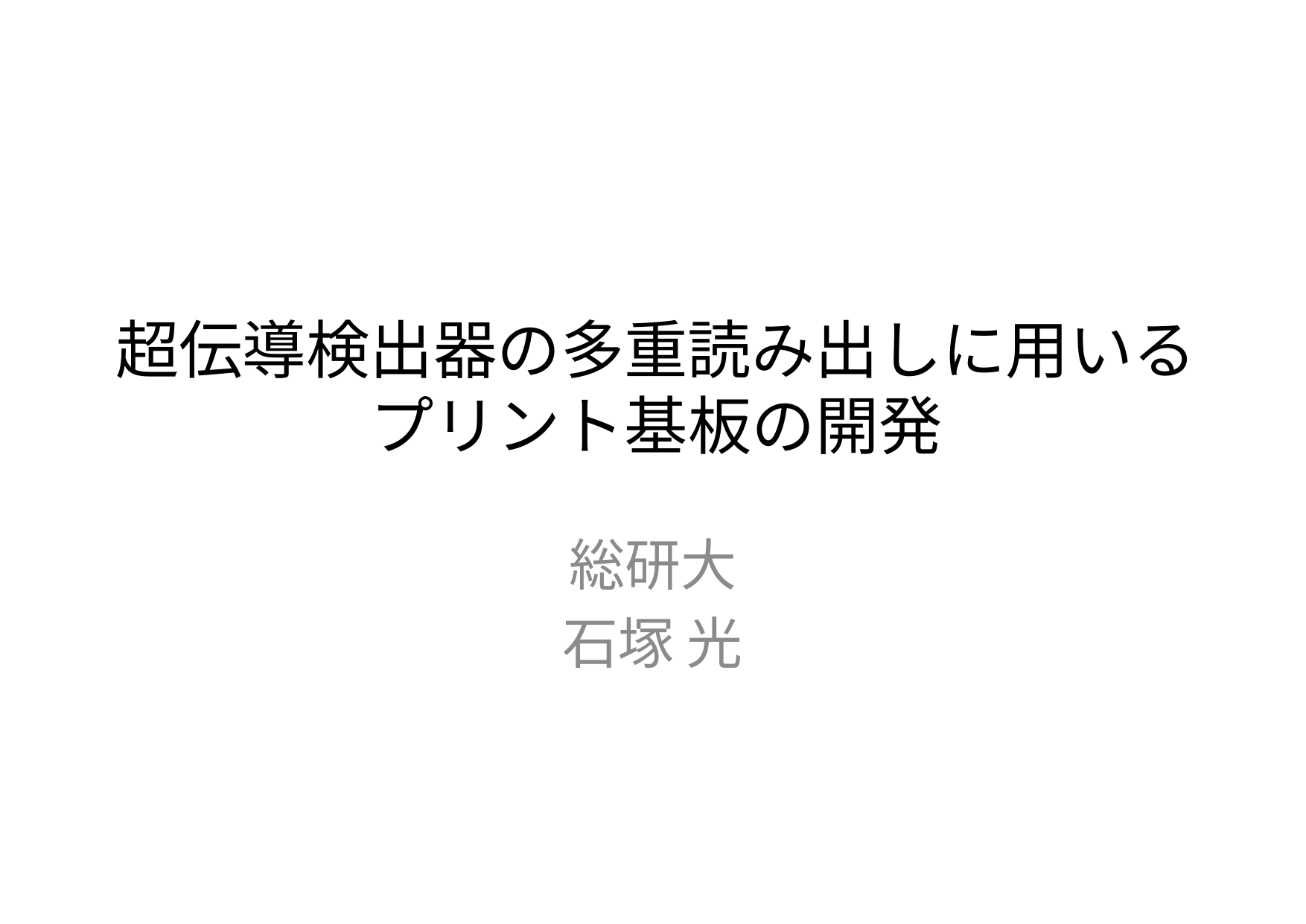

# 超伝導検出器の多重読み出しに用いる プリント基板の開発
総研大
石塚 光